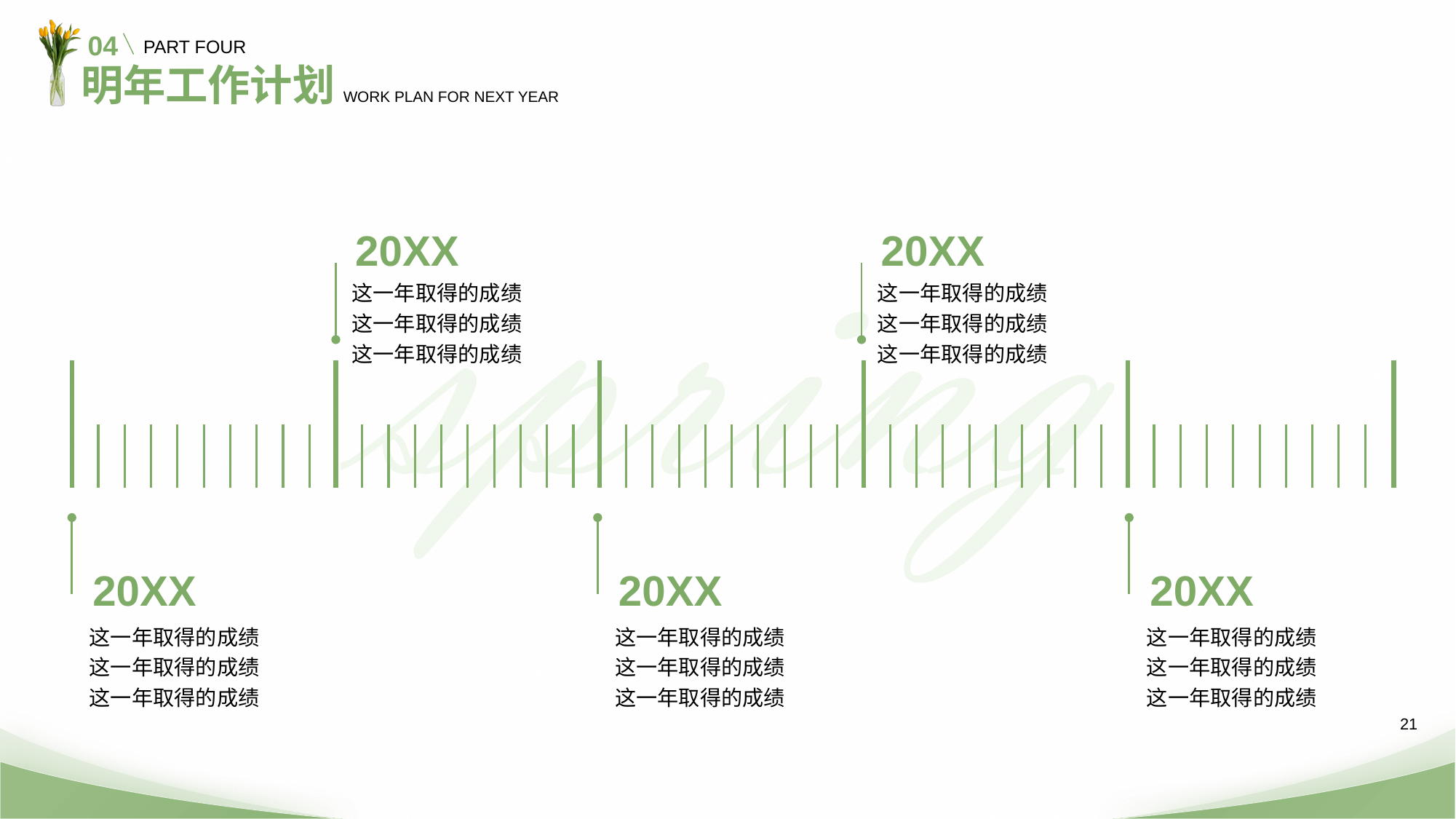

明年工作计划
WORK PLAN FOR NEXT YEAR
20XX
20XX
这一年取得的成绩
这一年取得的成绩
这一年取得的成绩
这一年取得的成绩
这一年取得的成绩
这一年取得的成绩

20XX
20XX
20XX
这一年取得的成绩
这一年取得的成绩
这一年取得的成绩
这一年取得的成绩
这一年取得的成绩
这一年取得的成绩
这一年取得的成绩
这一年取得的成绩
这一年取得的成绩
21